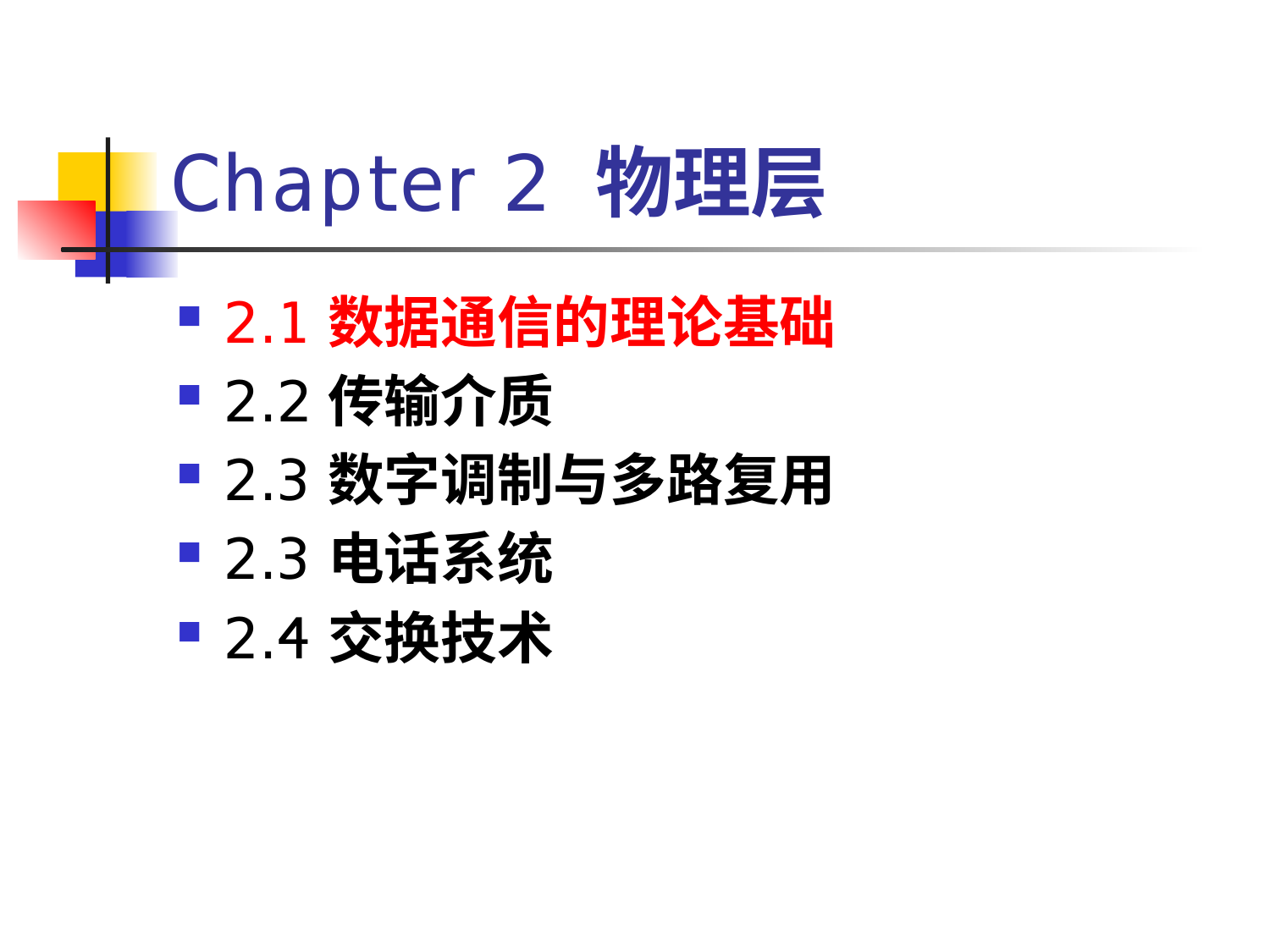

# Chapter 2 物理层
2.1数据通信的理论基础
2.2传输介质
2.3数字调制与多路复用
2.3电话系统
2.4交换技术